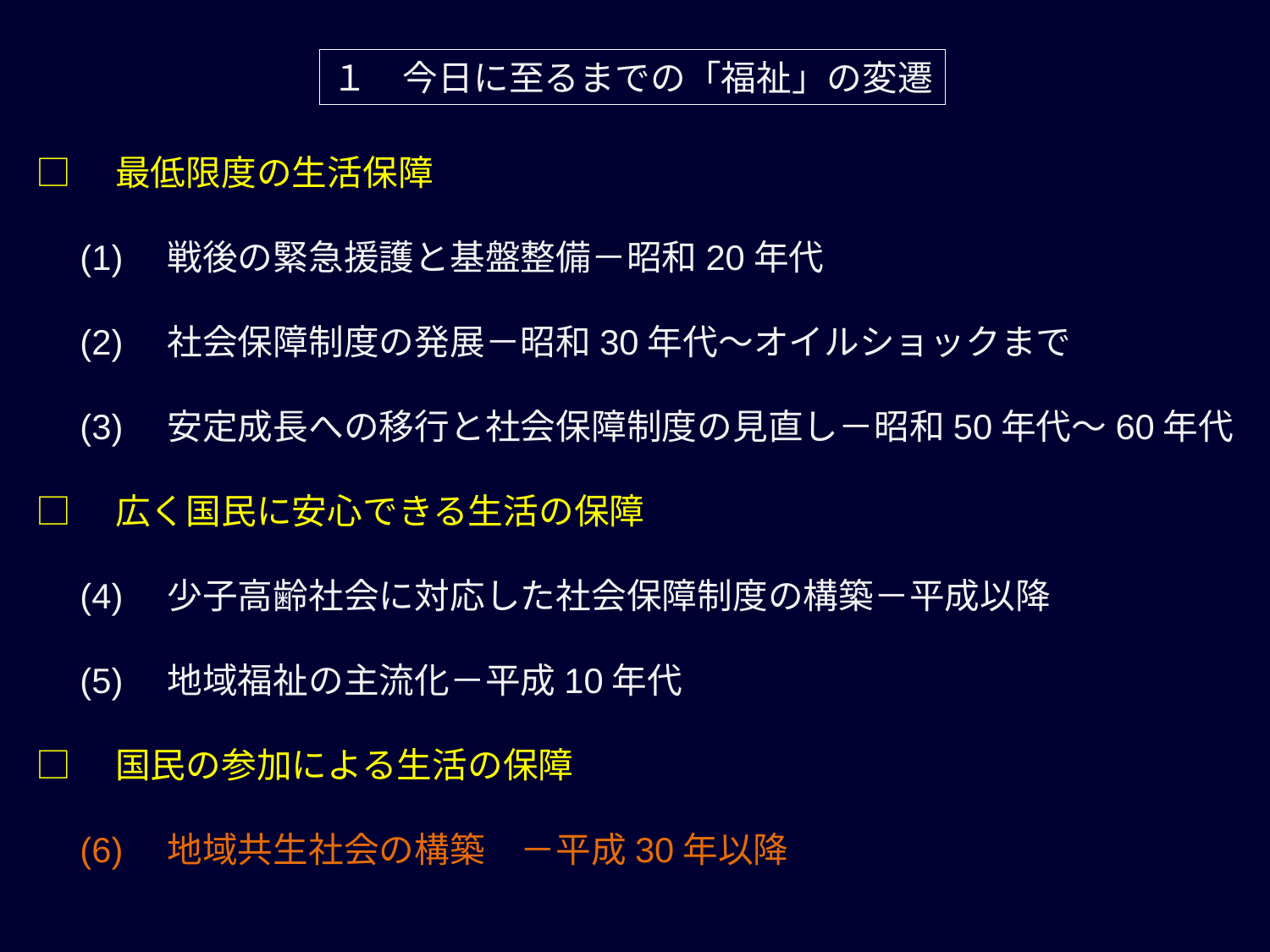

１　今日に至るまでの「福祉」の変遷
□　最低限度の生活保障

　(1)　戦後の緊急援護と基盤整備－昭和20年代

　(2)　社会保障制度の発展－昭和30年代～オイルショックまで

　(3)　安定成長への移行と社会保障制度の見直し－昭和50年代～60年代

□　広く国民に安心できる生活の保障

　(4)　少子高齢社会に対応した社会保障制度の構築－平成以降

　(5)　地域福祉の主流化－平成10年代

□　国民の参加による生活の保障

　(6)　地域共生社会の構築　－平成30年以降